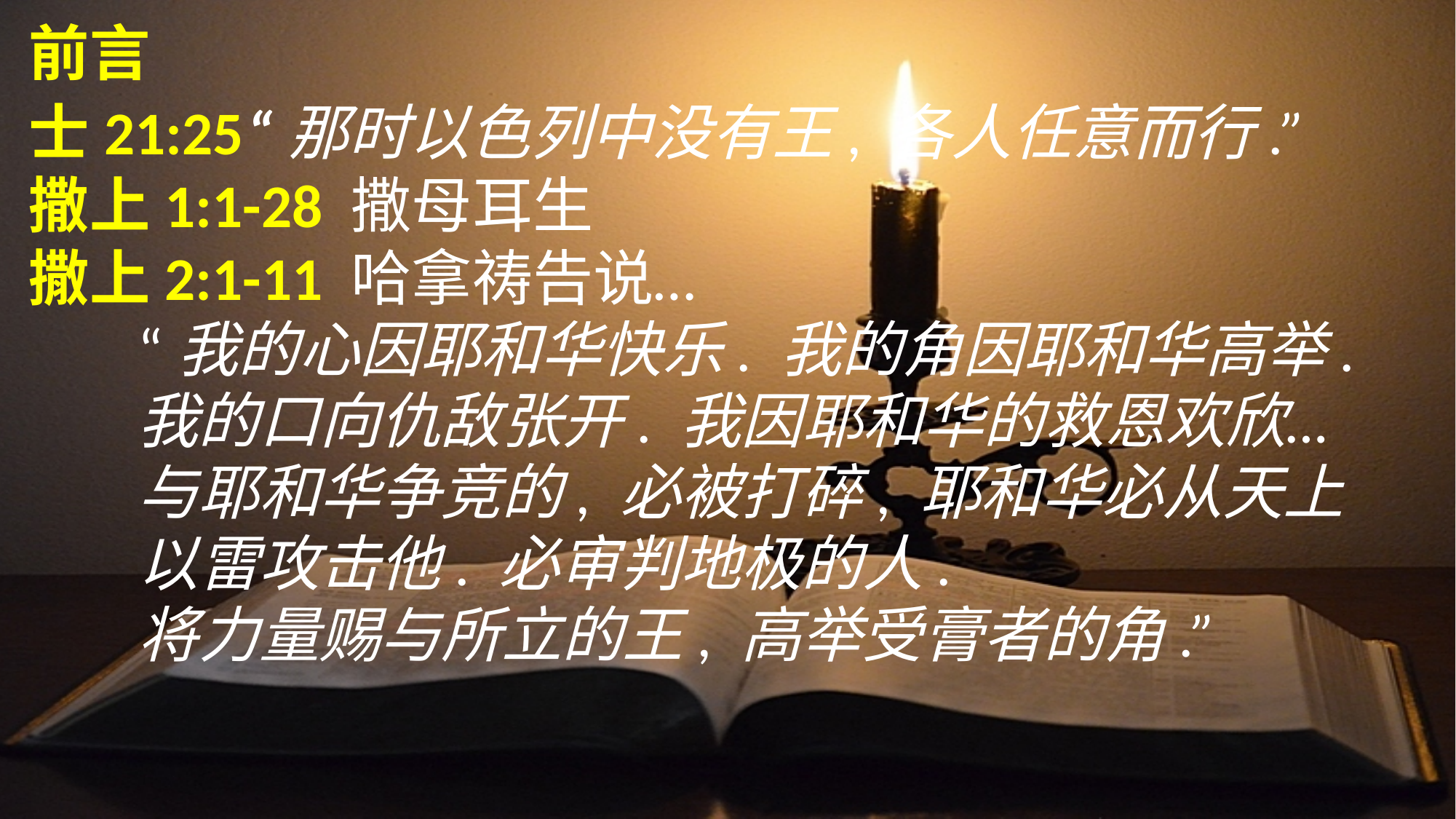

前言
士21:25	“那时以色列中没有王, 各人任意而行.”
撒上1:1-28 撒母耳生
撒上2:1-11 哈拿祷告说…
	“我的心因耶和华快乐. 我的角因耶和华高举.
	我的口向仇敌张开. 我因耶和华的救恩欢欣…
	与耶和华争竞的, 必被打碎, 耶和华必从天上
	以雷攻击他. 必审判地极的人.
	将力量赐与所立的王, 高举受膏者的角.”